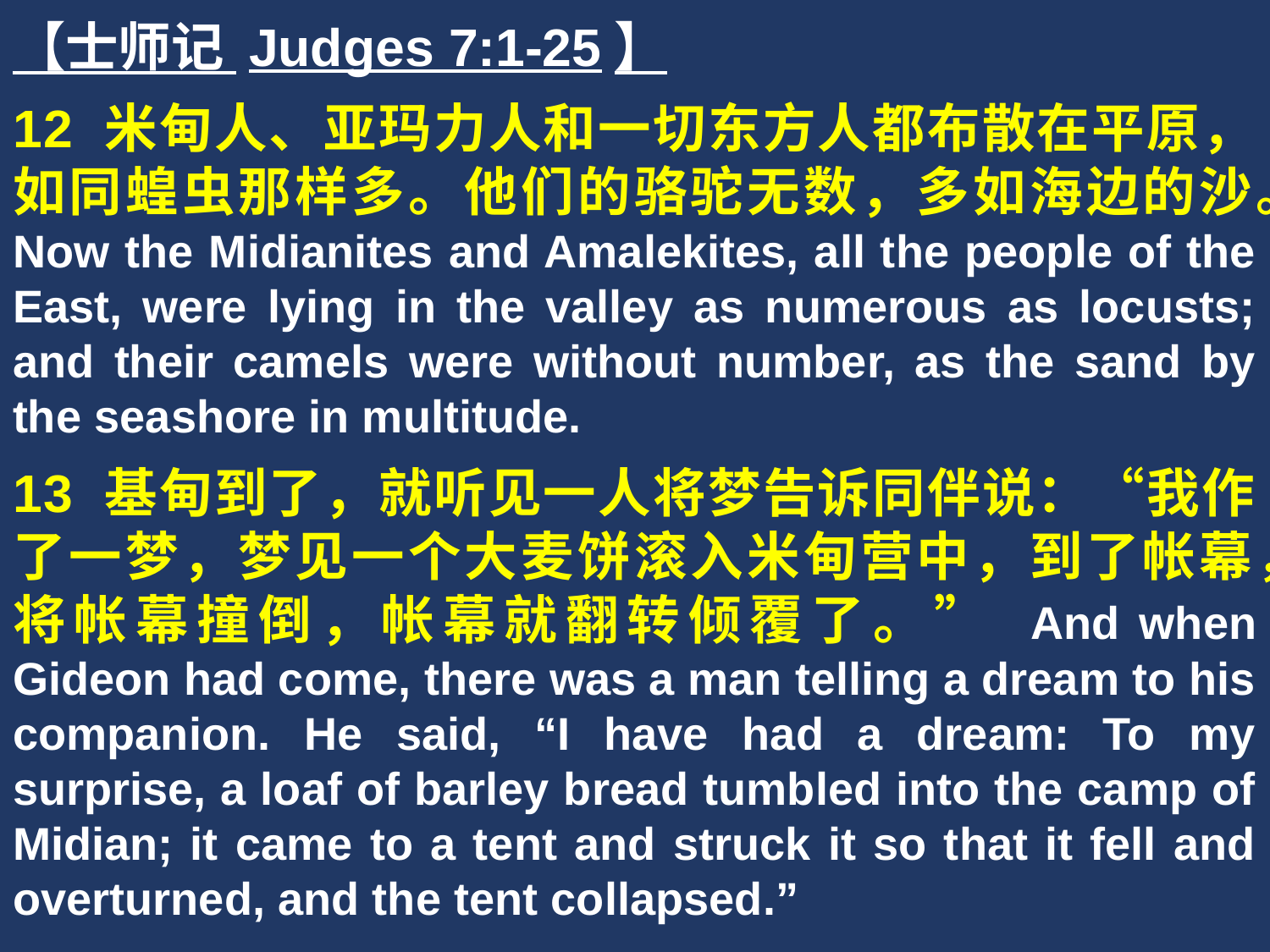

【士师记 Judges 7:1-25】
12 米甸人、亚玛力人和一切东方人都布散在平原，如同蝗虫那样多。他们的骆驼无数，多如海边的沙。Now the Midianites and Amalekites, all the people of the East, were lying in the valley as numerous as locusts; and their camels were without number, as the sand by the seashore in multitude.
13 基甸到了，就听见一人将梦告诉同伴说：“我作了一梦，梦见一个大麦饼滚入米甸营中，到了帐幕，将帐幕撞倒，帐幕就翻转倾覆了。” And when Gideon had come, there was a man telling a dream to his companion. He said, “I have had a dream: To my surprise, a loaf of barley bread tumbled into the camp of Midian; it came to a tent and struck it so that it fell and overturned, and the tent collapsed.”